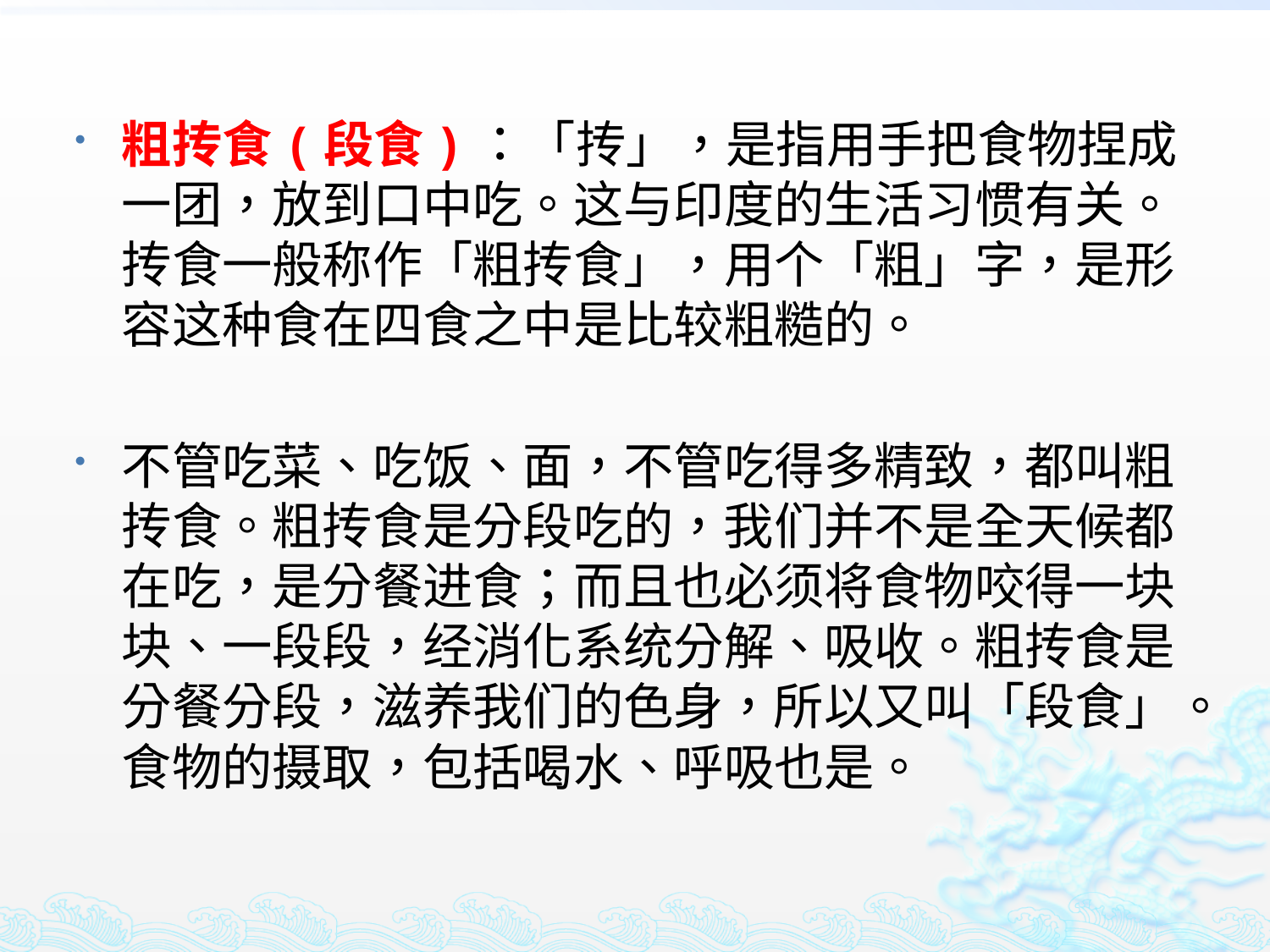

粗抟食(段食)：「抟」，是指用手把食物捏成一团，放到口中吃。这与印度的生活习惯有关。抟食一般称作「粗抟食」，用个「粗」字，是形容这种食在四食之中是比较粗糙的。

不管吃菜、吃饭、面，不管吃得多精致，都叫粗抟食。粗抟食是分段吃的，我们并不是全天候都在吃，是分餐进食；而且也必须将食物咬得一块块、一段段，经消化系统分解、吸收。粗抟食是分餐分段，滋养我们的色身，所以又叫「段食」。食物的摄取，包括喝水、呼吸也是。